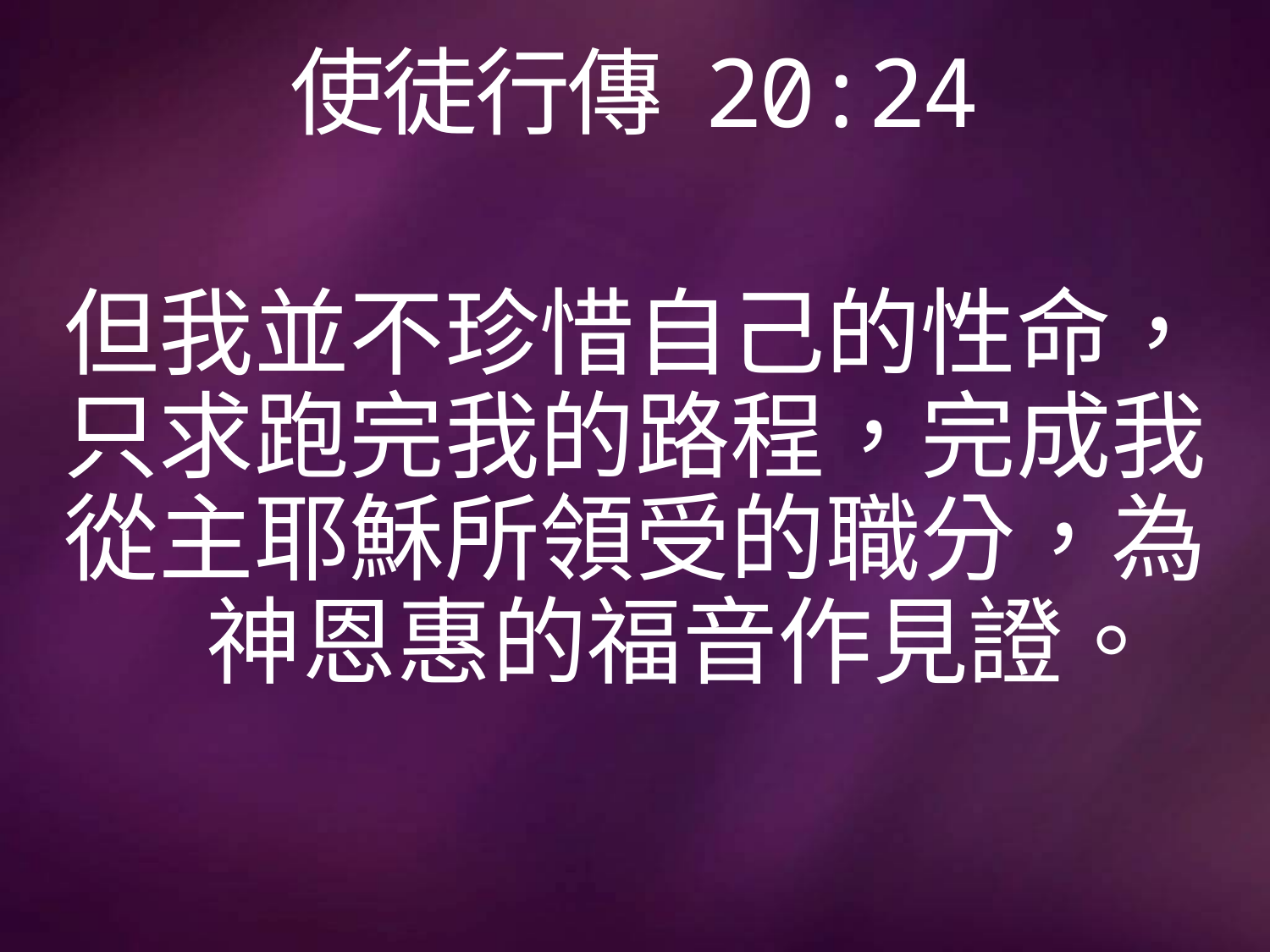

# 使徒行傳 20:24
但我並不珍惜自己的性命，只求跑完我的路程，完成我從主耶穌所領受的職分，為　神恩惠的福音作見證。